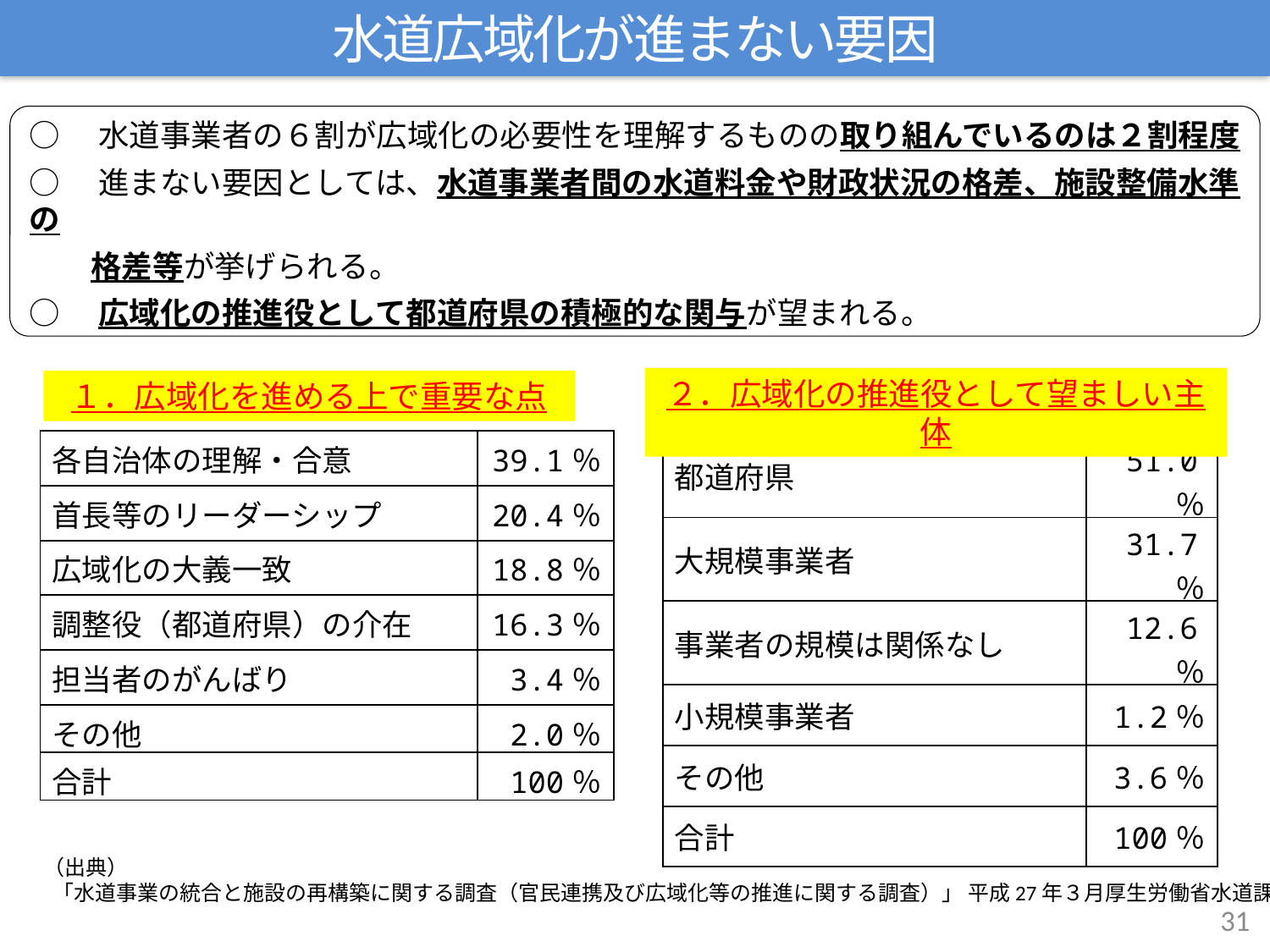

水道広域化が進まない要因
○　水道事業者の６割が広域化の必要性を理解するものの取り組んでいるのは２割程度
○　進まない要因としては、水道事業者間の水道料金や財政状況の格差、施設整備水準の
　　格差等が挙げられる。
○　広域化の推進役として都道府県の積極的な関与が望まれる。
30/6/7
ﾘﾆｭｰｱﾙ
２．広域化の推進役として望ましい主体
１．広域化を進める上で重要な点
| 各自治体の理解・合意 | 39.1％ |
| --- | --- |
| 首長等のリーダーシップ | 20.4％ |
| 広域化の大義一致 | 18.8％ |
| 調整役（都道府県）の介在 | 16.3％ |
| 担当者のがんばり | 3.4％ |
| その他 | 2.0％ |
| 合計 | 100％ |
| 都道府県 | 51.0％ |
| --- | --- |
| 大規模事業者 | 31.7％ |
| 事業者の規模は関係なし | 12.6％ |
| 小規模事業者 | 1.2％ |
| その他 | 3.6％ |
| 合計 | 100％ |
（出典）
 「水道事業の統合と施設の再構築に関する調査（官民連携及び広域化等の推進に関する調査）」 平成27年３月厚生労働省水道課
31